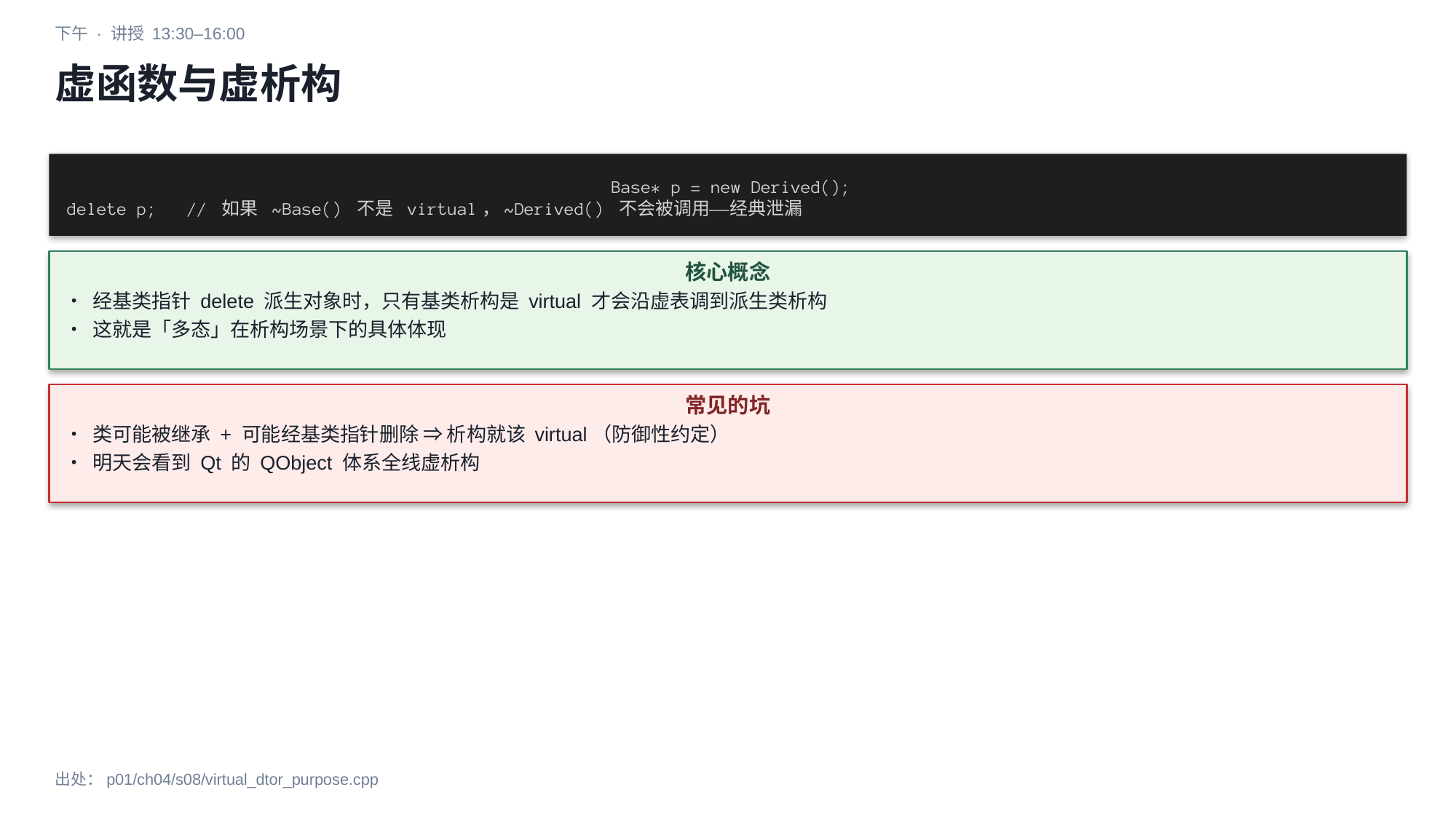

下午 · 讲授 13:30–16:00
虚函数与虚析构
Base* p = new Derived();
delete p;   // 如果 ~Base() 不是 virtual，~Derived() 不会被调用——经典泄漏
核心概念
• 经基类指针 delete 派生对象时，只有基类析构是 virtual 才会沿虚表调到派生类析构
• 这就是「多态」在析构场景下的具体体现
常见的坑
• 类可能被继承 + 可能经基类指针删除 ⇒ 析构就该 virtual（防御性约定）
• 明天会看到 Qt 的 QObject 体系全线虚析构
出处：p01/ch04/s08/virtual_dtor_purpose.cpp